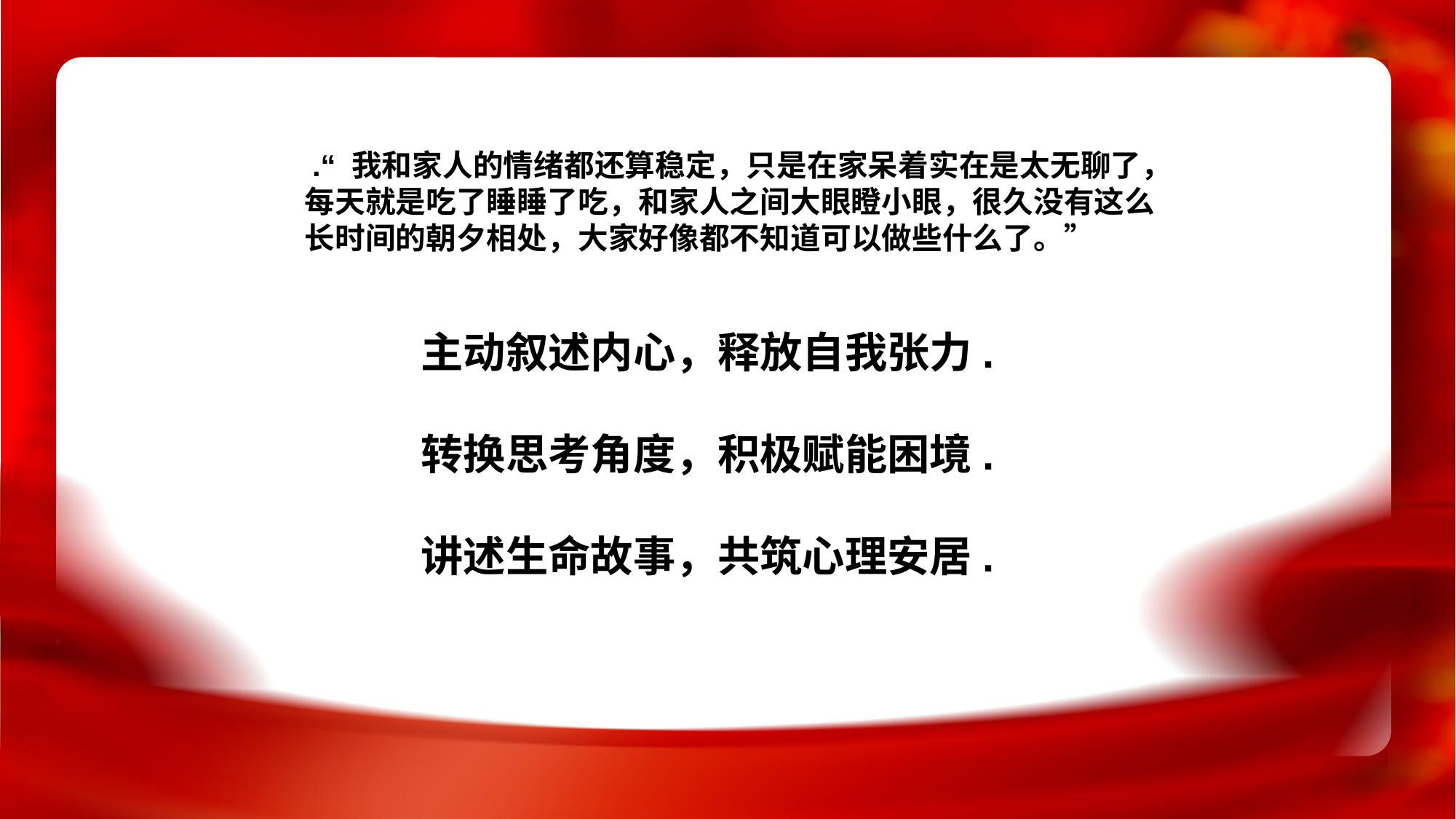

.“ 我和家人的情绪都还算稳定，只是在家呆着实在是太无聊了，每天就是吃了睡睡了吃，和家人之间大眼瞪小眼，很久没有这么长时间的朝夕相处，大家好像都不知道可以做些什么了。”
主动叙述内心，释放自我张力.

转换思考角度，积极赋能困境.

讲述生命故事，共筑心理安居.